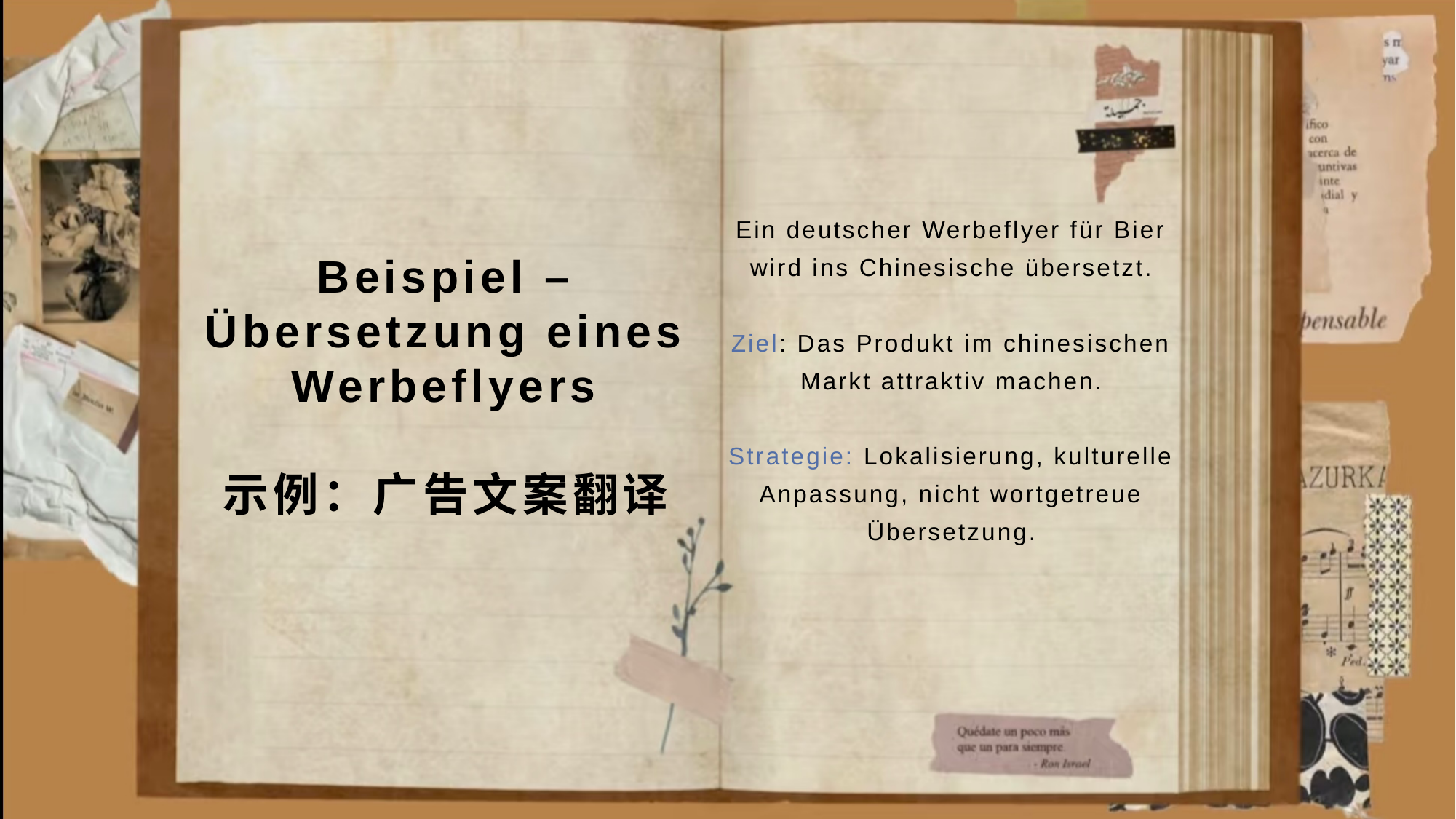

Ein deutscher Werbeflyer für Bier wird ins Chinesische übersetzt.

Ziel: Das Produkt im chinesischen Markt attraktiv machen.

Strategie: Lokalisierung, kulturelle Anpassung, nicht wortgetreue Übersetzung.
# Beispiel – Übersetzung eines Werbeflyers 示例：广告文案翻译